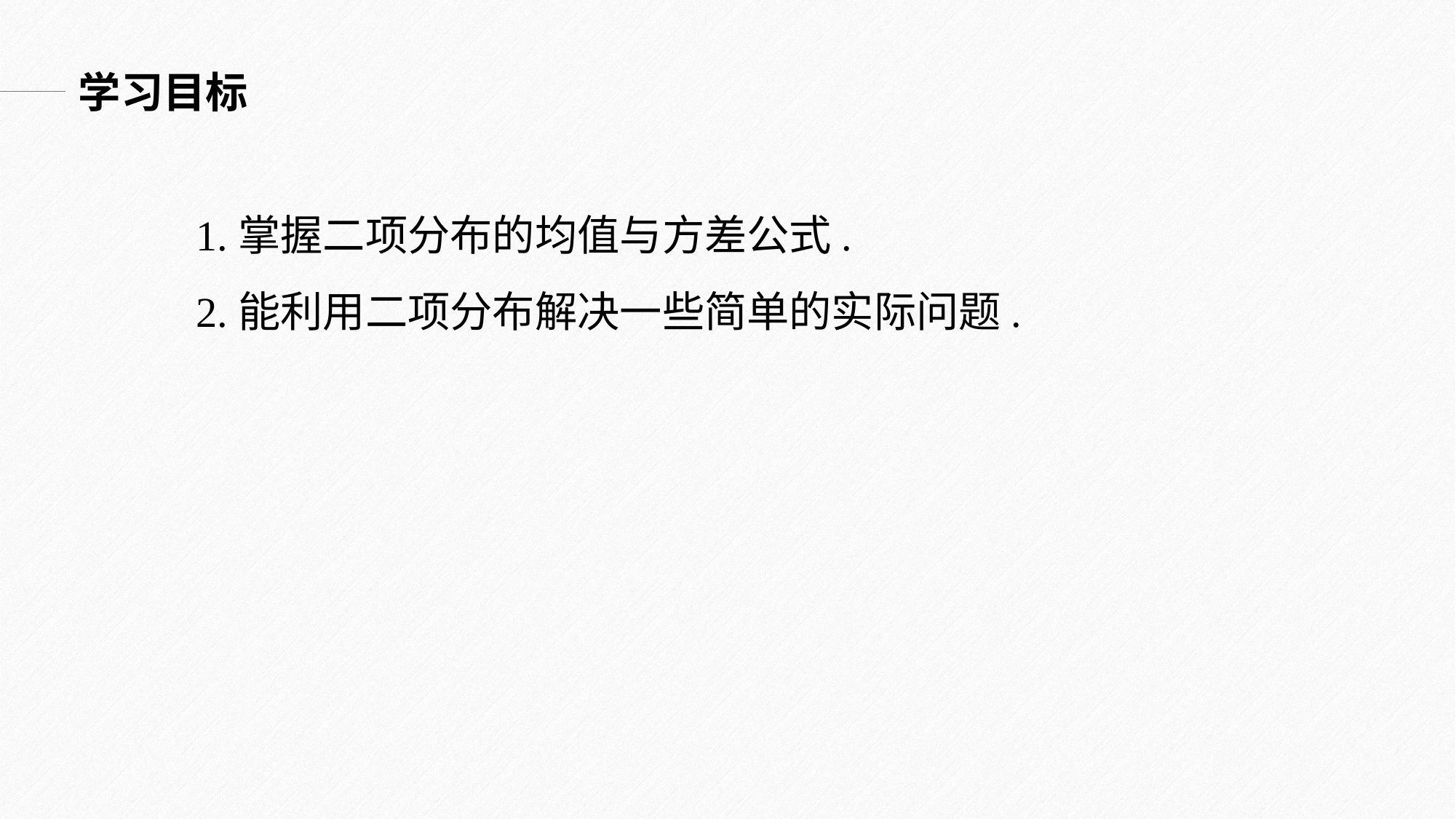

学习目标
1.掌握二项分布的均值与方差公式.
2.能利用二项分布解决一些简单的实际问题.